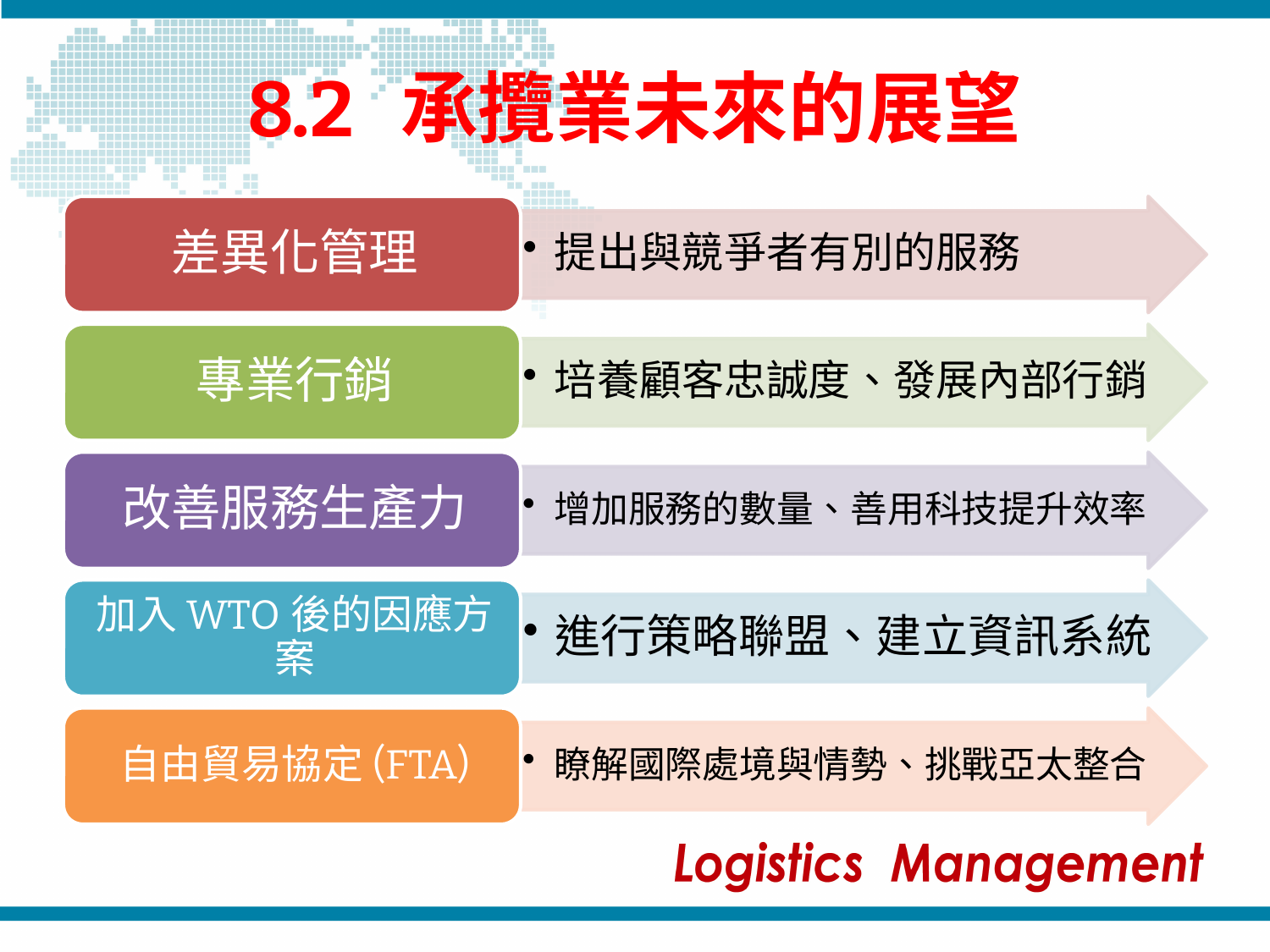

# 8.2  承攬業未來的展望
提出與競爭者有別的服務
差異化管理
培養顧客忠誠度、發展內部行銷
專業行銷
增加服務的數量、善用科技提升效率
改善服務生產力
進行策略聯盟、建立資訊系統
加入WTO後的因應方案
瞭解國際處境與情勢、挑戰亞太整合
自由貿易協定(FTA)